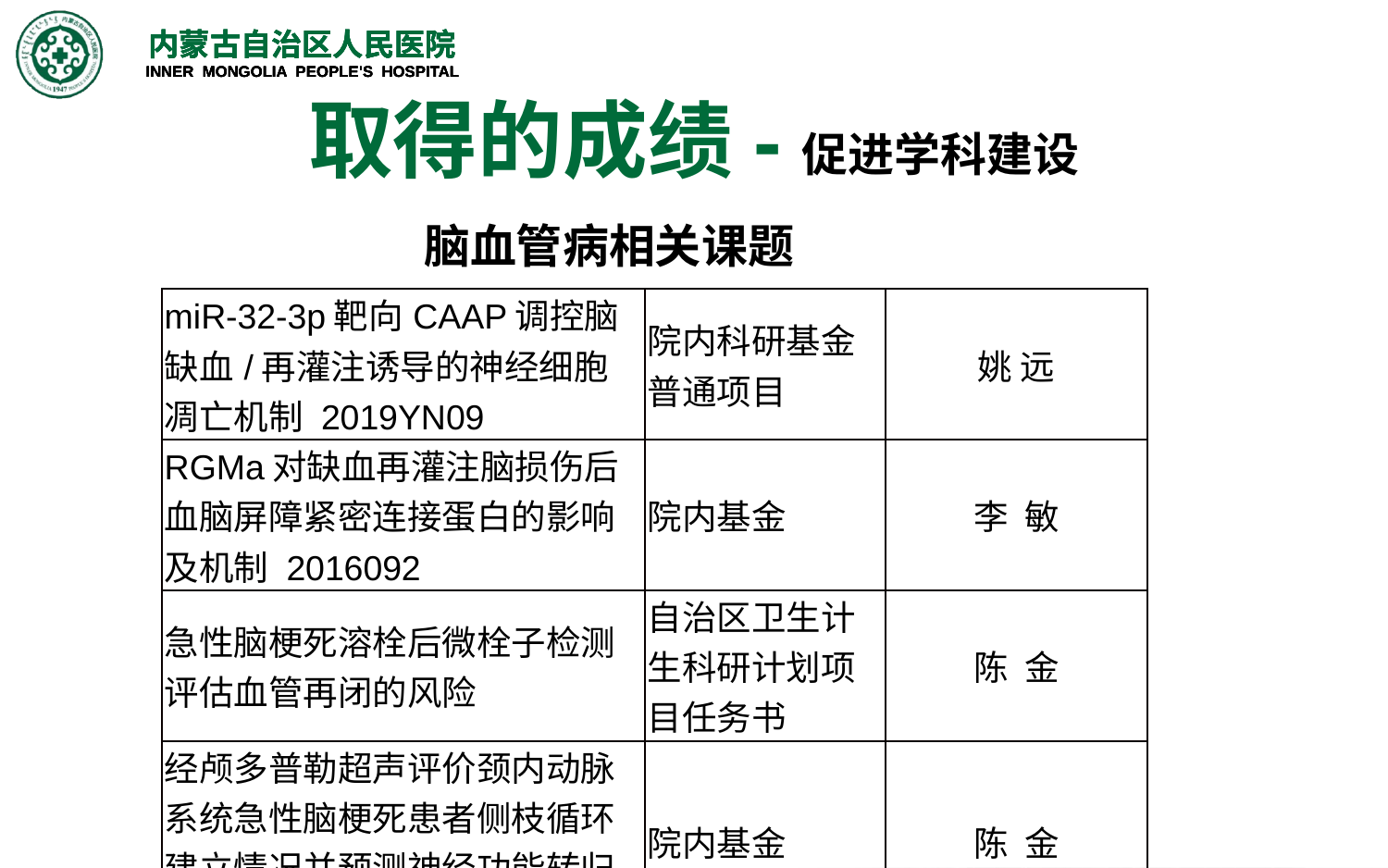

# 取得的成绩-促进学科建设
脑血管病相关课题
| miR-32-3p靶向CAAP调控脑缺血/再灌注诱导的神经细胞凋亡机制 2019YN09 | 院内科研基金普通项目 | 姚 远 |
| --- | --- | --- |
| RGMa对缺血再灌注脑损伤后血脑屏障紧密连接蛋白的影响及机制 2016092 | 院内基金 | 李 敏 |
| 急性脑梗死溶栓后微栓子检测评估血管再闭的风险 | 自治区卫生计生科研计划项目任务书 | 陈 金 |
| 经颅多普勒超声评价颈内动脉系统急性脑梗死患者侧枝循环建立情况并预测神经功能转归研究 | 院内基金 | 陈 金 |